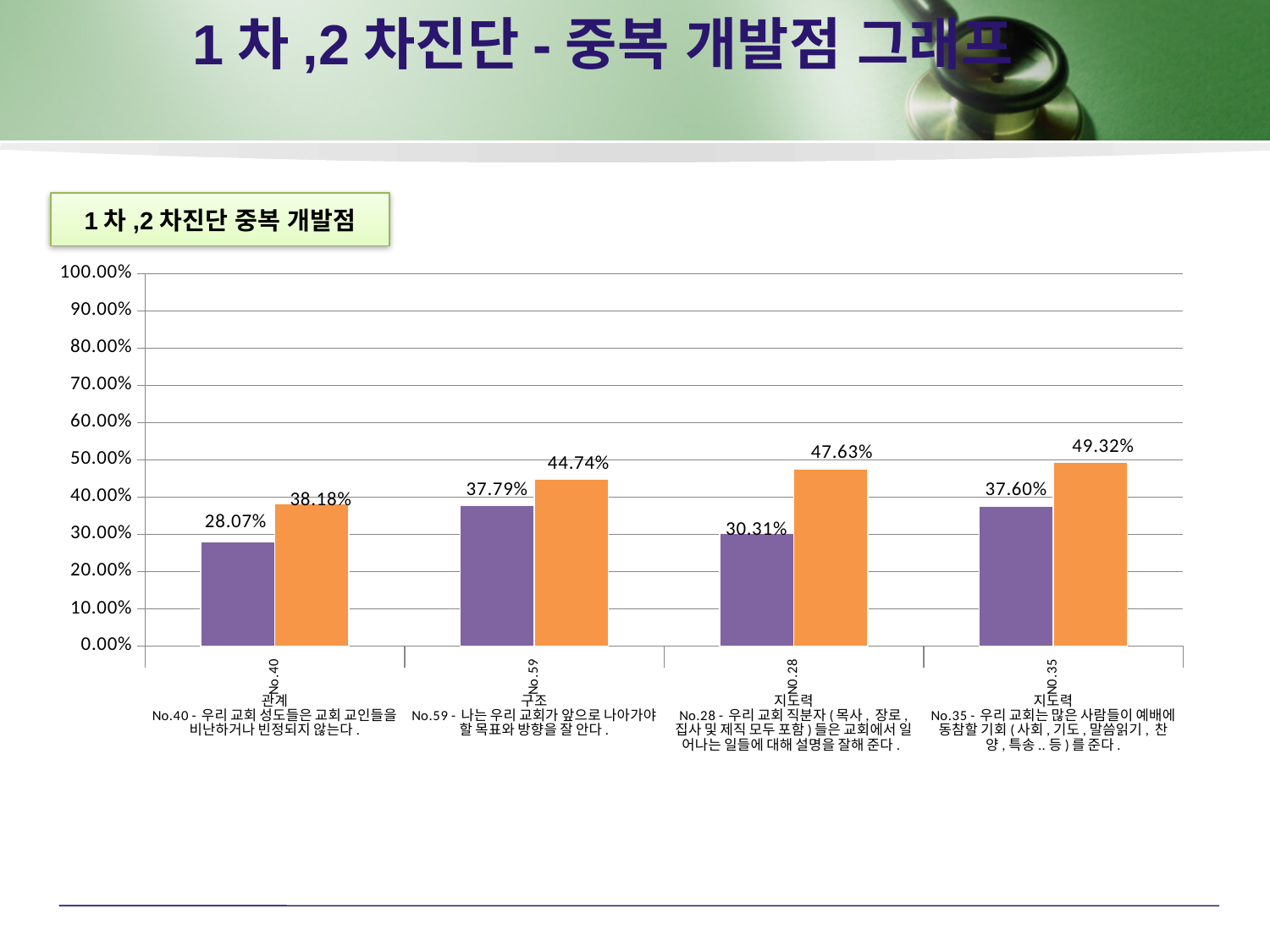

# 1차,2차진단-중복 개발점 그래프

1차,2차진단 중복 개발점

### Chart

| Category | 1차진단 | 2차진단 |
|---|---|---|
| No.40 | 0.28067615207198565 | 0.3817799272807117 |
| No.59 | 0.3779398098725614 | 0.447414039628547 |
| N0.28 | 0.3031210065395704 | 0.4762508413942396 |
| N0.35 | 0.37603203875811064 | 0.4931860656833432 |